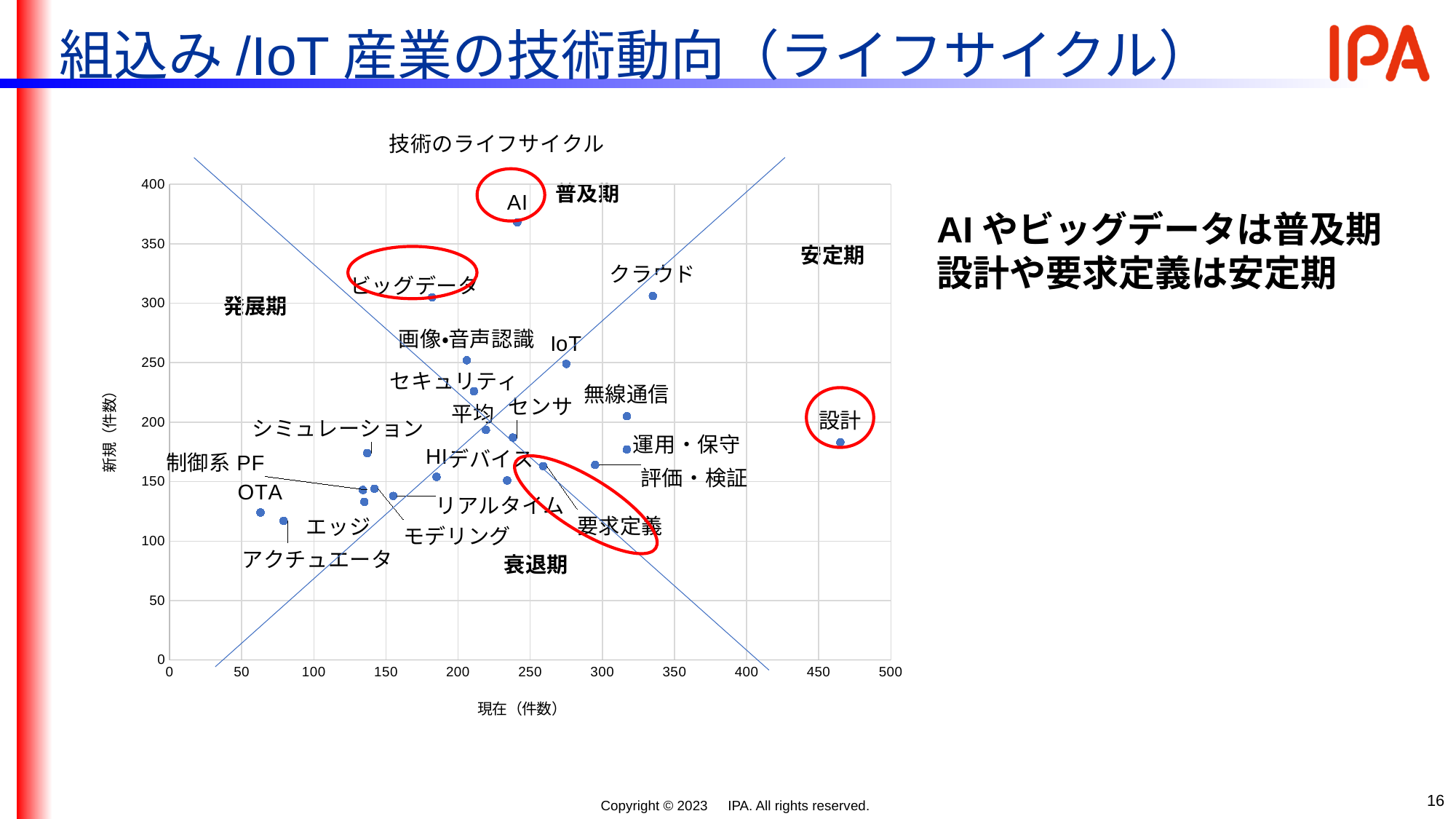

組込み/IoT産業の技術動向（ライフサイクル）

### Chart: 技術のライフサイクル

| Category |  |
|---|---|
普及期
安定期
発展期
衰退期

AIやビッグデータは普及期
設計や要求定義は安定期

16